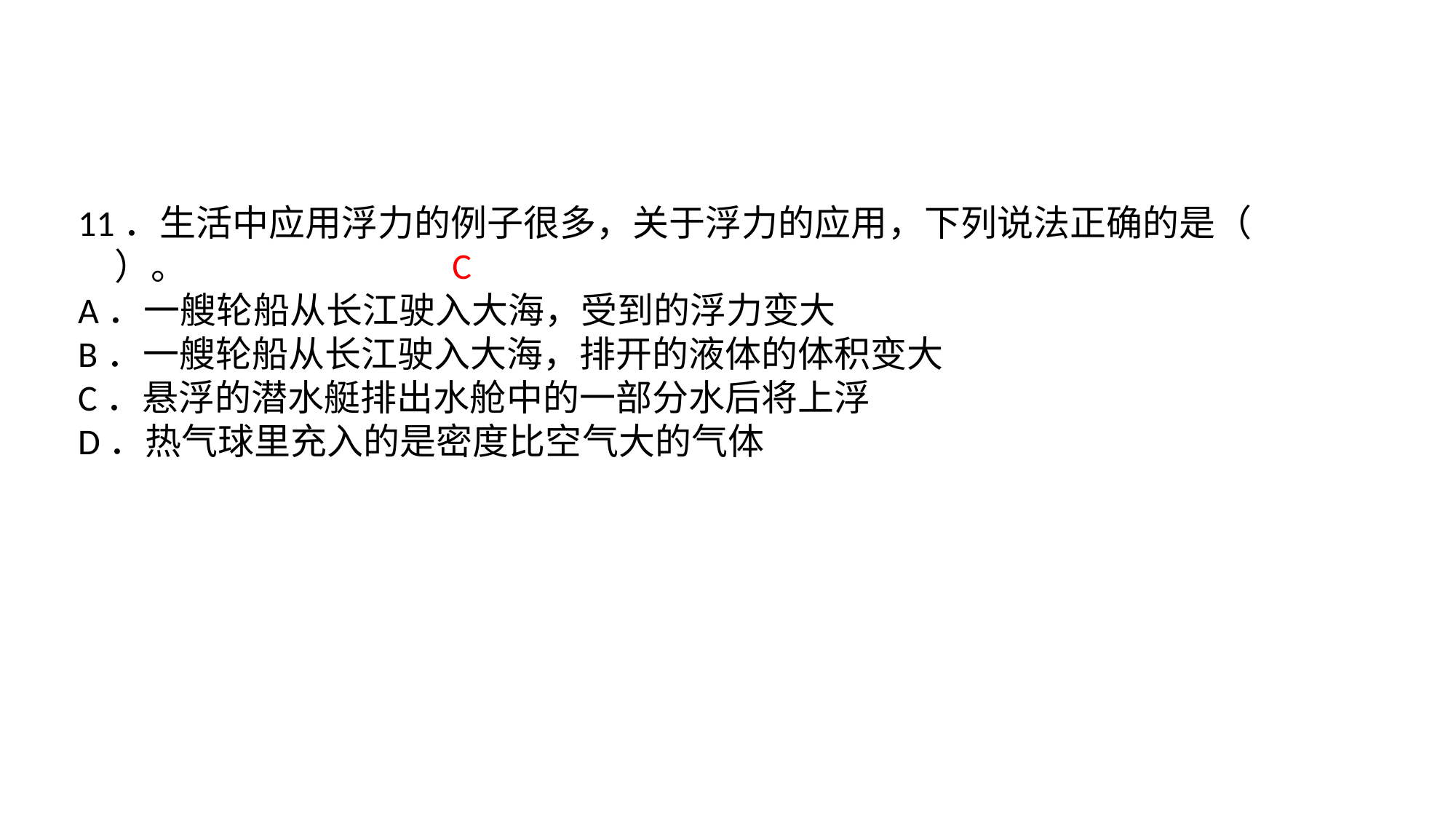

11．生活中应用浮力的例子很多，关于浮力的应用，下列说法正确的是（　　）。
A．一艘轮船从长江驶入大海，受到的浮力变大
B．一艘轮船从长江驶入大海，排开的液体的体积变大
C．悬浮的潜水艇排出水舱中的一部分水后将上浮
D．热气球里充入的是密度比空气大的气体
C